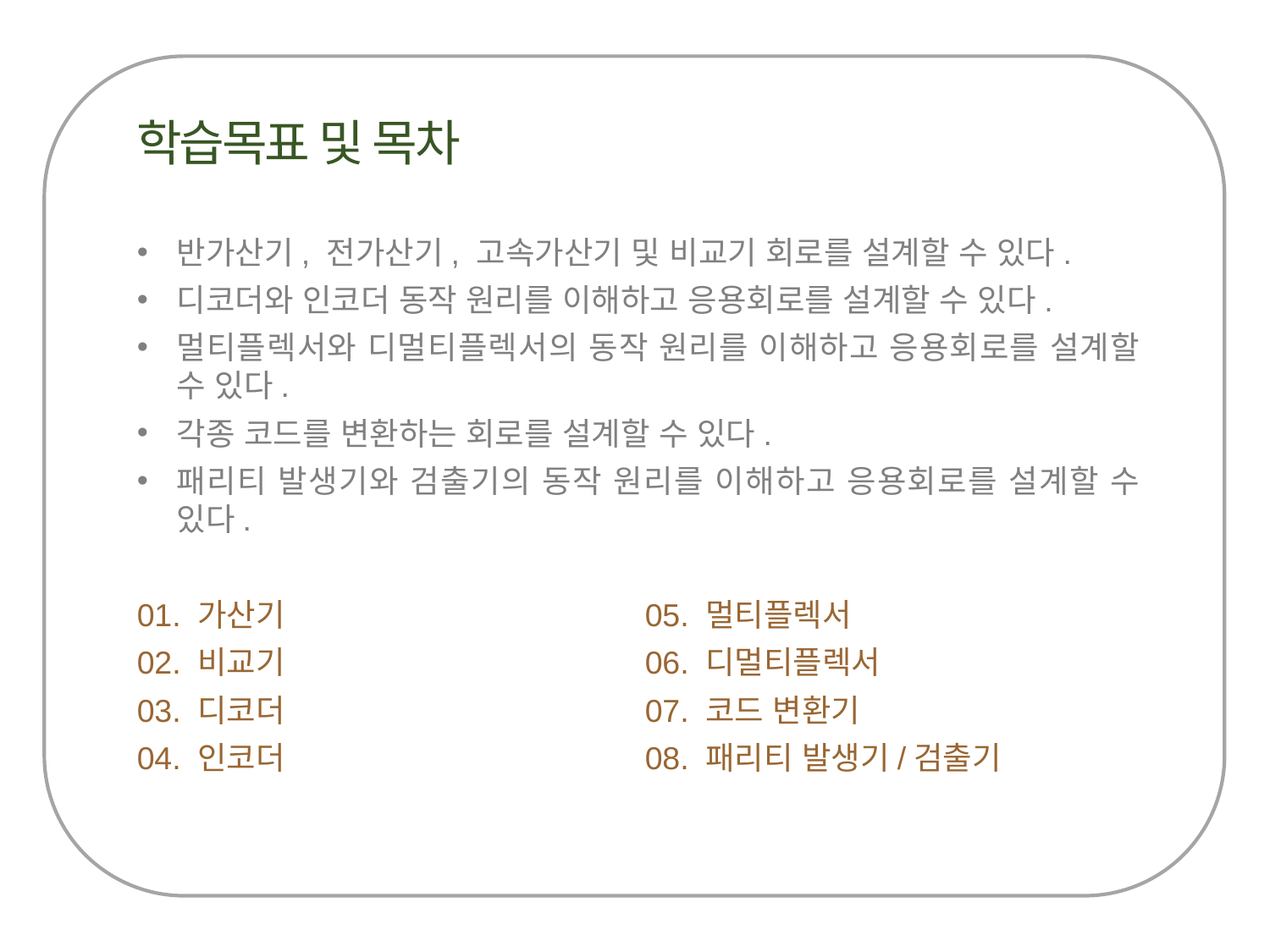

반가산기, 전가산기, 고속가산기 및 비교기 회로를 설계할 수 있다.
디코더와 인코더 동작 원리를 이해하고 응용회로를 설계할 수 있다.
멀티플렉서와 디멀티플렉서의 동작 원리를 이해하고 응용회로를 설계할 수 있다.
각종 코드를 변환하는 회로를 설계할 수 있다.
패리티 발생기와 검출기의 동작 원리를 이해하고 응용회로를 설계할 수 있다.

01. 가산기			05. 멀티플렉서
02. 비교기			06. 디멀티플렉서
03. 디코더			07. 코드 변환기
04. 인코더			08. 패리티 발생기/검출기